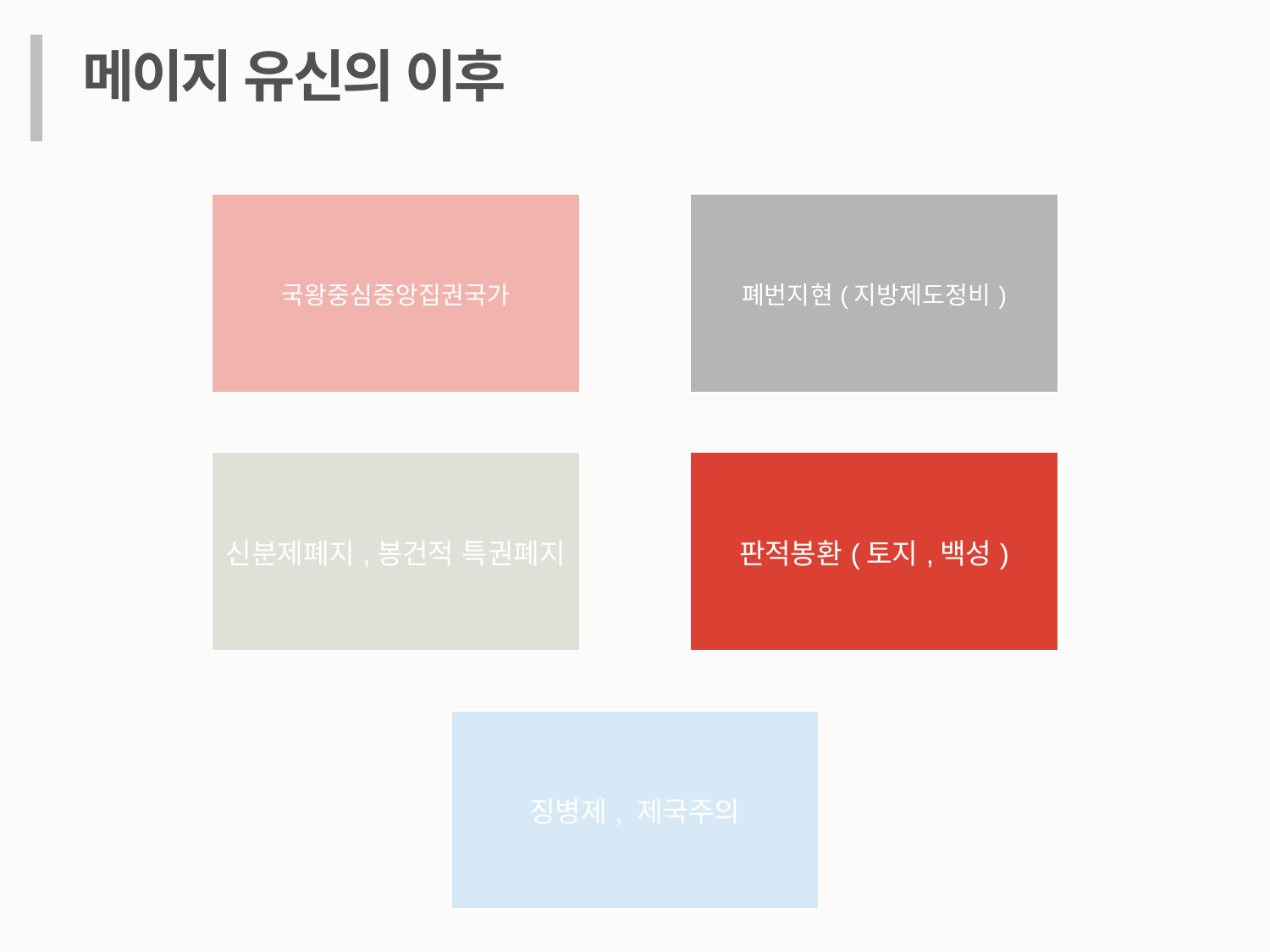

메이지 유신의 이후
국왕중심중앙집권국가
폐번지현(지방제도정비)
신분제폐지,봉건적 특권폐지
판적봉환(토지,백성)
징병제, 제국주의